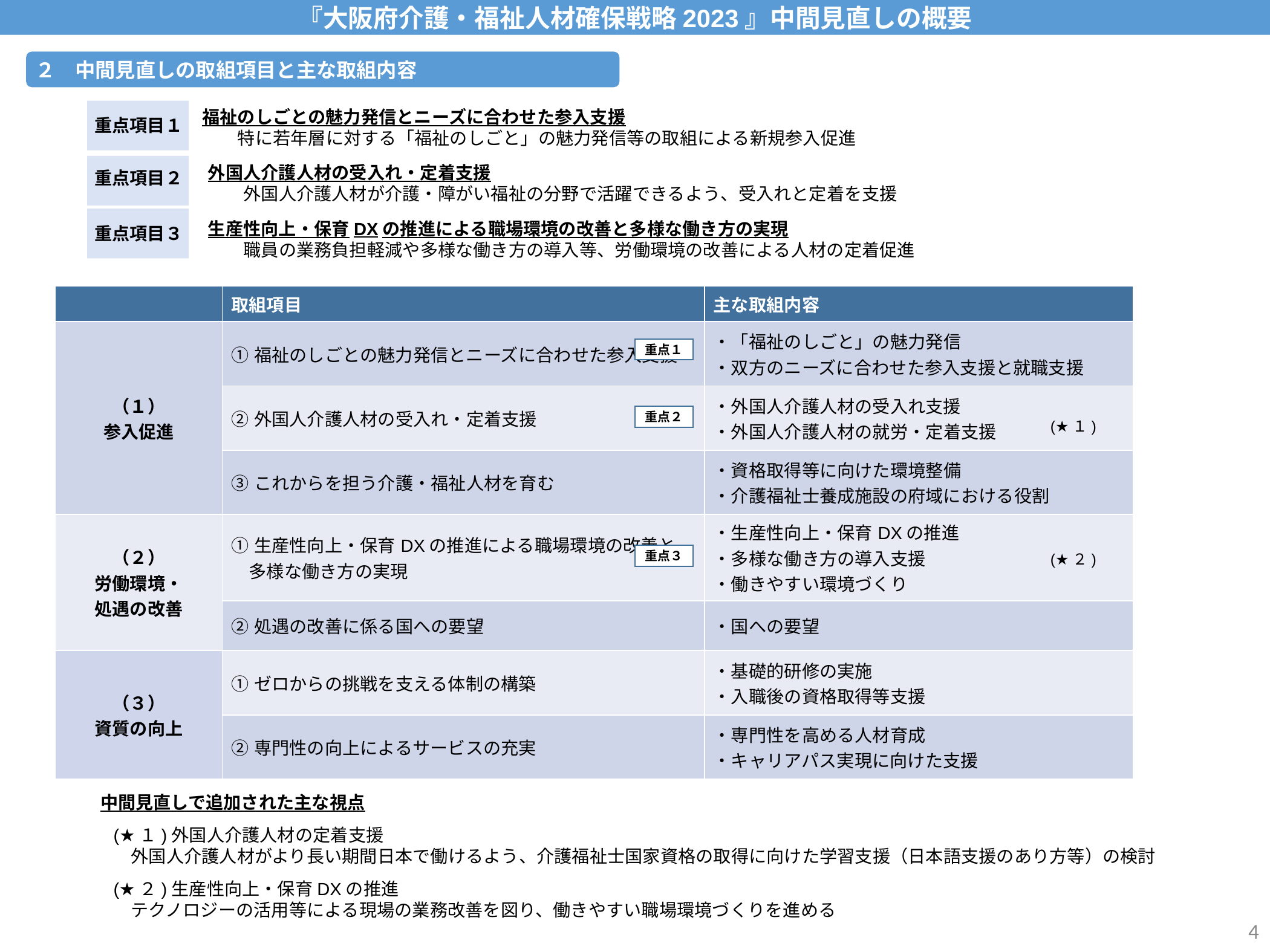

『大阪府介護・福祉人材確保戦略2023』中間見直しの概要
２　中間見直しの取組項目と主な取組内容

福祉のしごとの魅力発信とニーズに合わせた参入支援
　　特に若年層に対する「福祉のしごと」の魅力発信等の取組による新規参入促進
重点項目１

外国人介護人材の受入れ・定着支援
　　外国人介護人材が介護・障がい福祉の分野で活躍できるよう、受入れと定着を支援
重点項目２

生産性向上・保育DXの推進による職場環境の改善と多様な働き方の実現
　　職員の業務負担軽減や多様な働き方の導入等、労働環境の改善による人材の定着促進
重点項目３
|  | 取組項目 | 主な取組内容 |
| --- | --- | --- |
| （１） 参入促進 | ➀福祉のしごとの魅力発信とニーズに合わせた参入支援 | ・「福祉のしごと」の魅力発信 ・双方のニーズに合わせた参入支援と就職支援 |
|  | ②外国人介護人材の受入れ・定着支援 | ・外国人介護人材の受入れ支援 ・外国人介護人材の就労・定着支援 |
|  | ③これからを担う介護・福祉人材を育む | ・資格取得等に向けた環境整備 ・介護福祉士養成施設の府域における役割 |
| （２） 労働環境・ 処遇の改善 | ➀生産性向上・保育DXの推進による職場環境の改善と 　多様な働き方の実現 | ・生産性向上・保育DXの推進 ・多様な働き方の導入支援 ・働きやすい環境づくり |
|  | ②処遇の改善に係る国への要望 | ・国への要望 |
| （３） 資質の向上 | ➀ゼロからの挑戦を支える体制の構築 | ・基礎的研修の実施 ・入職後の資格取得等支援 |
|  | ②専門性の向上によるサービスの充実 | ・専門性を高める人材育成 ・キャリアパス実現に向けた支援 |

重点１
重点２
(★１)
重点３
(★２)
中間見直しで追加された主な視点
(★１)外国人介護人材の定着支援
　外国人介護人材がより長い期間日本で働けるよう、介護福祉士国家資格の取得に向けた学習支援（日本語支援のあり方等）の検討

(★２)生産性向上・保育DXの推進
　テクノロジーの活用等による現場の業務改善を図り、働きやすい職場環境づくりを進める

4